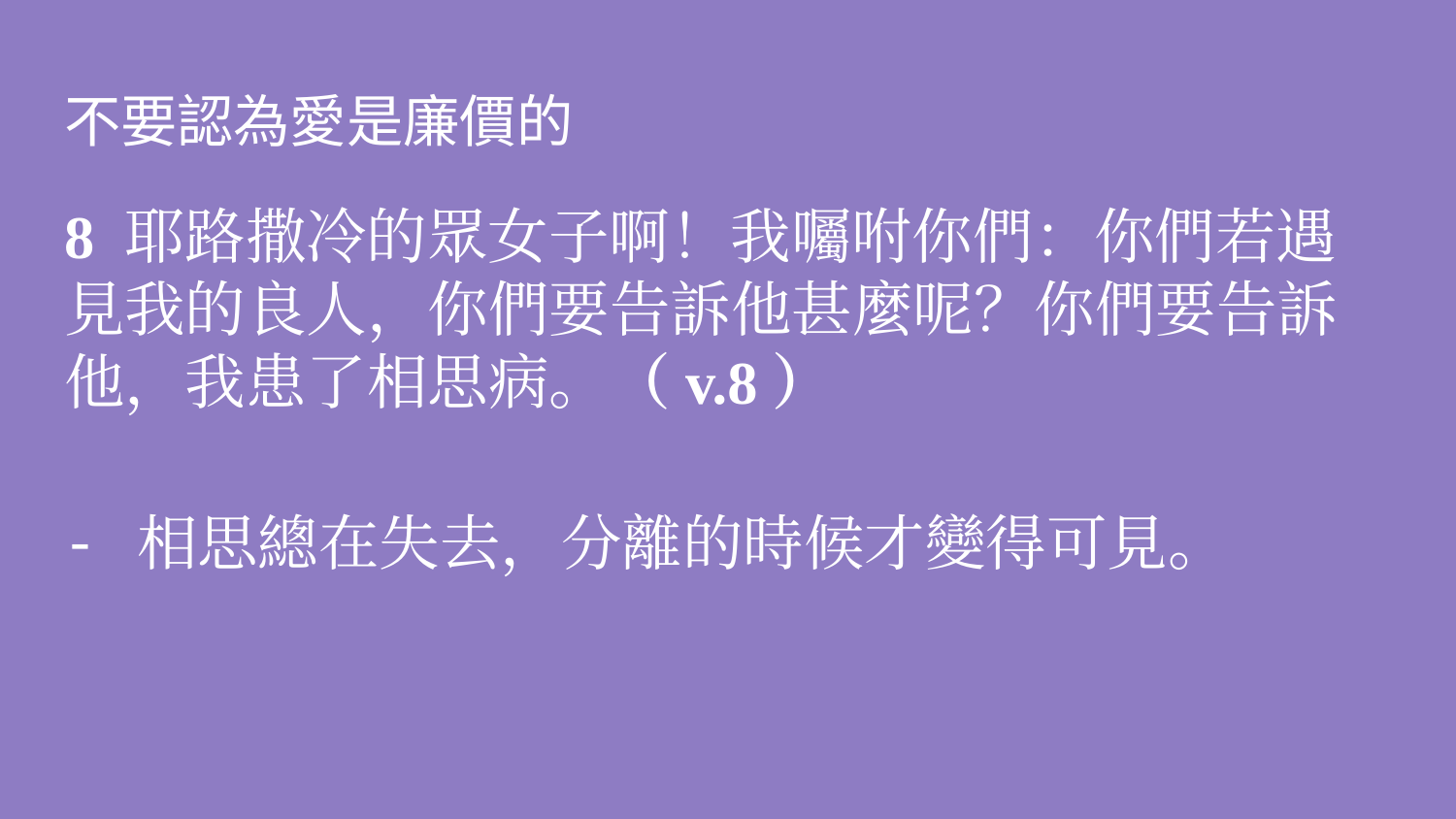

# 不要認為愛是廉價的
8 耶路撒冷的眾女子啊！我囑咐你們：你們若遇見我的良人，你們要告訴他甚麼呢？你們要告訴他，我患了相思病。（v.8）

相思總在失去，分離的時候才變得可見。